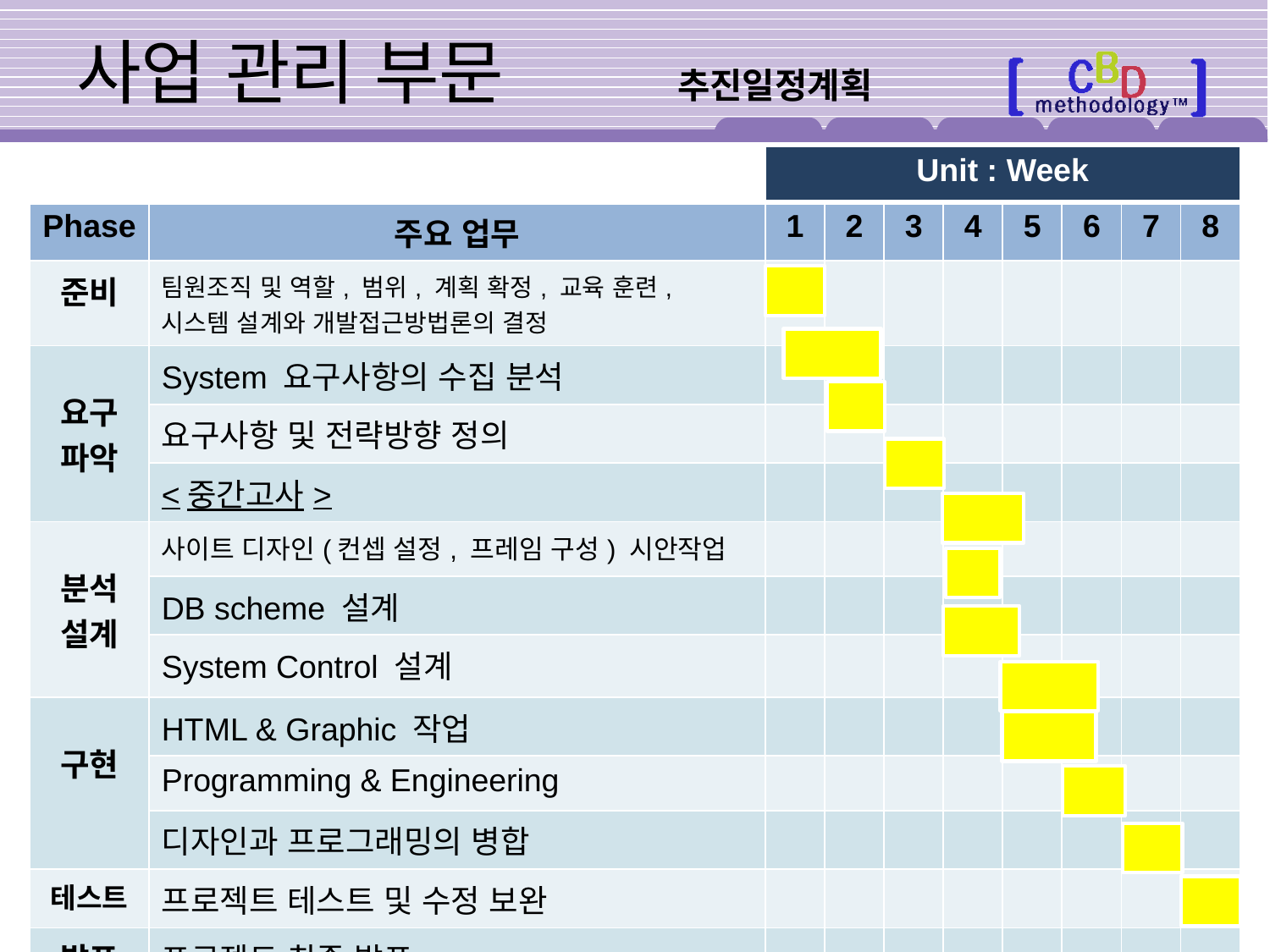

# 사업 관리 부문
추진일정계획
|  |  | Unit : Week |  |  |  |  |  |  |  |
| --- | --- | --- | --- | --- | --- | --- | --- | --- | --- |
| Phase | 주요 업무 | 1 | 2 | 3 | 4 | 5 | 6 | 7 | 8 |
| 준비 | 팀원조직 및 역할, 범위, 계획 확정, 교육 훈련, 시스템 설계와 개발접근방법론의 결정 |  |  |  |  |  |  |  |  |
| 요구 파악 | System 요구사항의 수집 분석 |  |  |  |  |  |  |  |  |
|  | 요구사항 및 전략방향 정의 |  |  |  |  |  |  |  |  |
|  | <중간고사> |  |  |  |  |  |  |  |  |
| 분석 설계 | 사이트 디자인(컨셉 설정, 프레임 구성) 시안작업 |  |  |  |  |  |  |  |  |
|  | DB scheme 설계 |  |  |  |  |  |  |  |  |
|  | System Control 설계 |  |  |  |  |  |  |  |  |
| 구현 | HTML & Graphic 작업 |  |  |  |  |  |  |  |  |
|  | Programming & Engineering |  |  |  |  |  |  |  |  |
|  | 디자인과 프로그래밍의 병합 |  |  |  |  |  |  |  |  |
| 테스트 | 프로젝트 테스트 및 수정 보완 |  |  |  |  |  |  |  |  |
| 발표 | 프로젝트 최종 발표 |  |  |  |  |  |  |  |  |